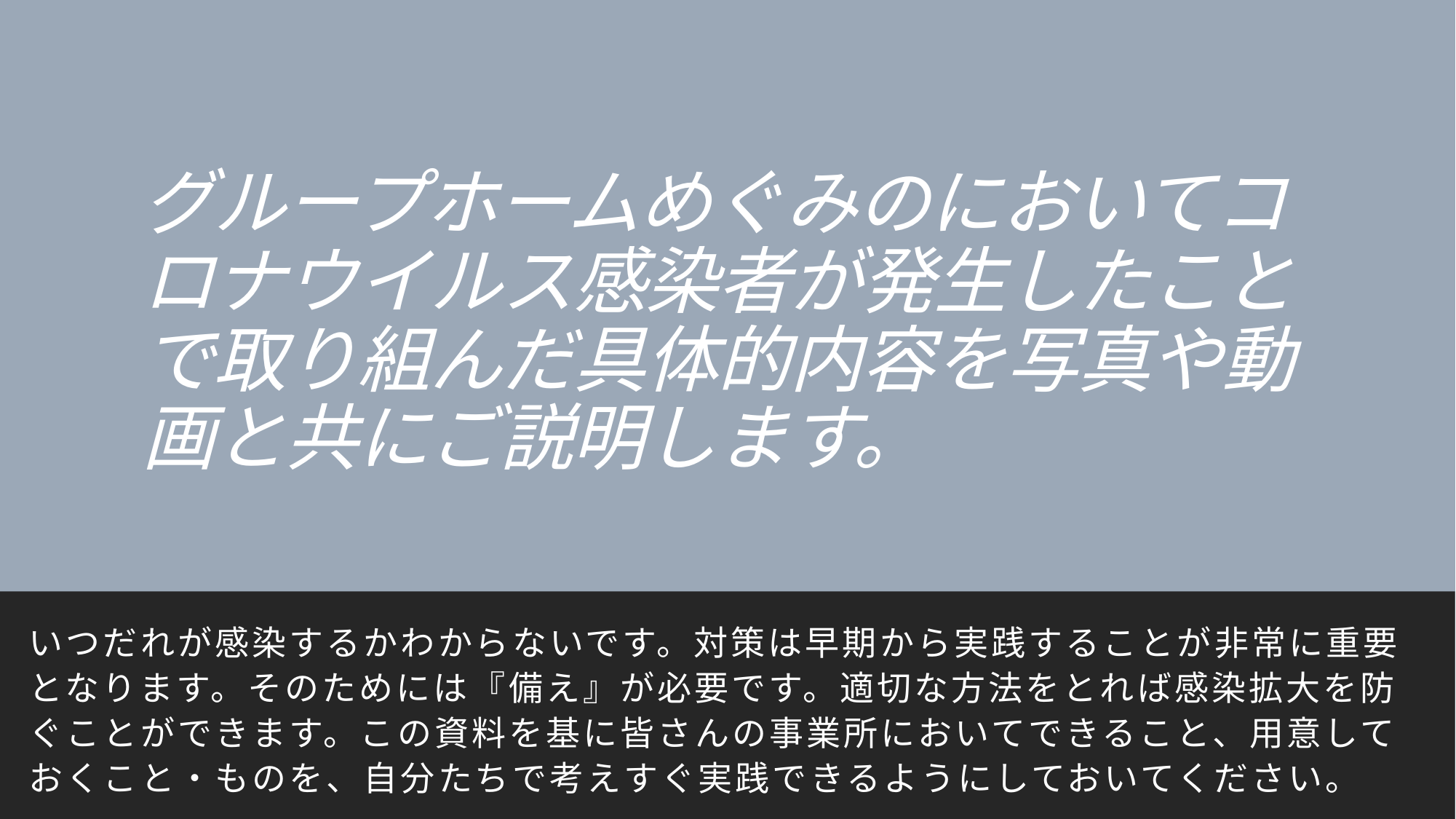

# グループホームめぐみのにおいてコロナウイルス感染者が発生したことで取り組んだ具体的内容を写真や動画と共にご説明します。

いつだれが感染するかわからないです。対策は早期から実践することが非常に重要となります。そのためには『備え』が必要です。適切な方法をとれば感染拡大を防ぐことができます。この資料を基に皆さんの事業所においてできること、用意しておくこと・ものを、自分たちで考えすぐ実践できるようにしておいてください。